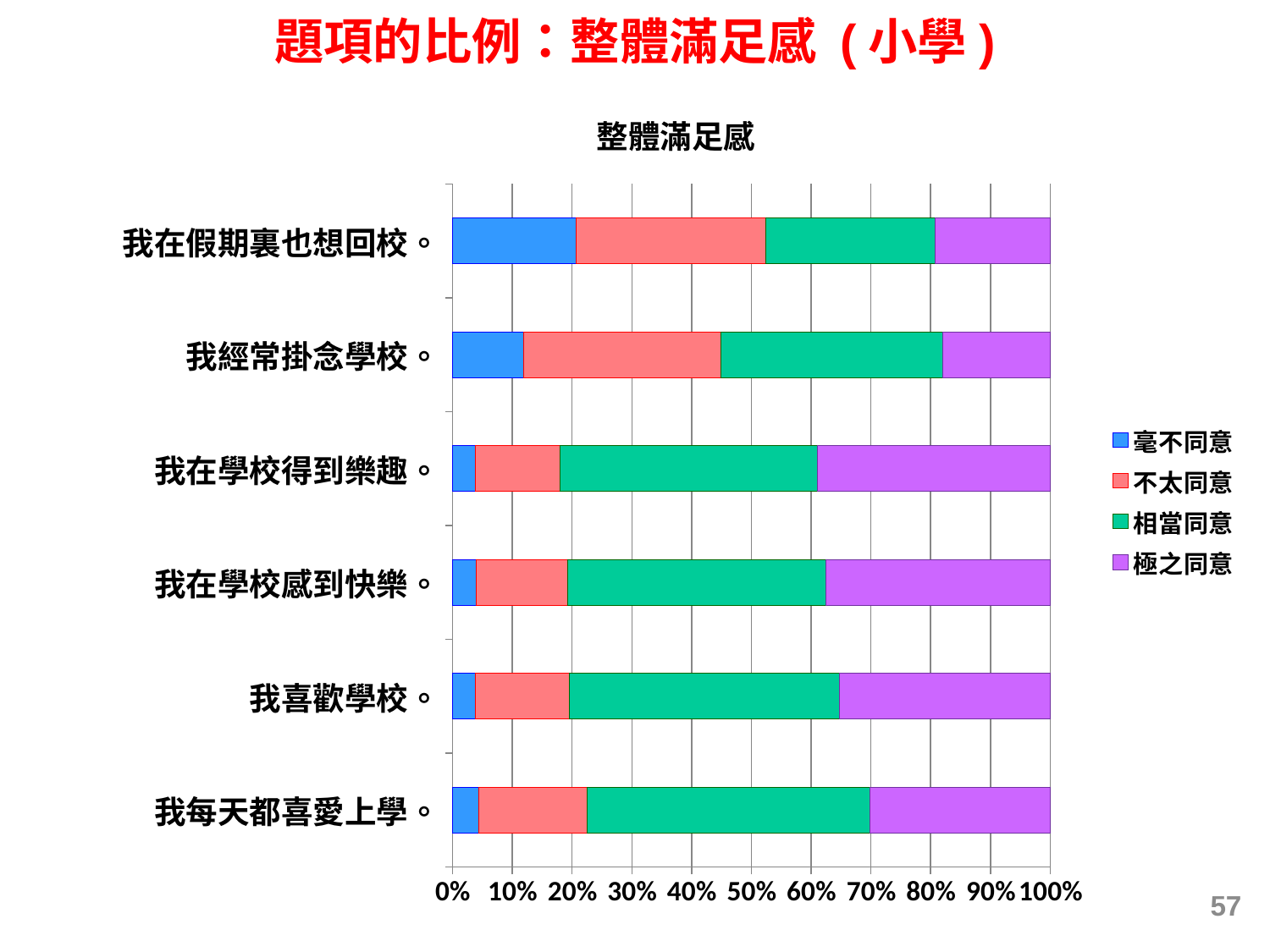

# 題項的比例：整體滿足感 (小學)

### Chart: 整體滿足感

| Category | 毫不同意 | 不太同意 | 相當同意 | 極之同意 |
|---|---|---|---|---|
| 我每天都喜愛上學。 | 0.0439521443779783 | 0.18122021697252386 | 0.47257426746426157 | 0.3022533711852378 |
| 我喜歡學校。 | 0.03840975485837674 | 0.1569033405309293 | 0.4522037342817218 | 0.35248317032897325 |
| 我在學校感到快樂。 | 0.04005951699668078 | 0.1522007299734209 | 0.4317780066893039 | 0.375961746340595 |
| 我在學校得到樂趣。 | 0.037939445019091106 | 0.1412225925500265 | 0.4318277592613881 | 0.38901020316949647 |
| 我經常掛念學校。 | 0.119677217533421 | 0.3289878573526236 | 0.37168503172921075 | 0.179649893384747 |
| 我在假期裏也想回校。 | 0.20638804980945474 | 0.31806421188136547 | 0.283434660140966 | 0.19211307816821518 |
57